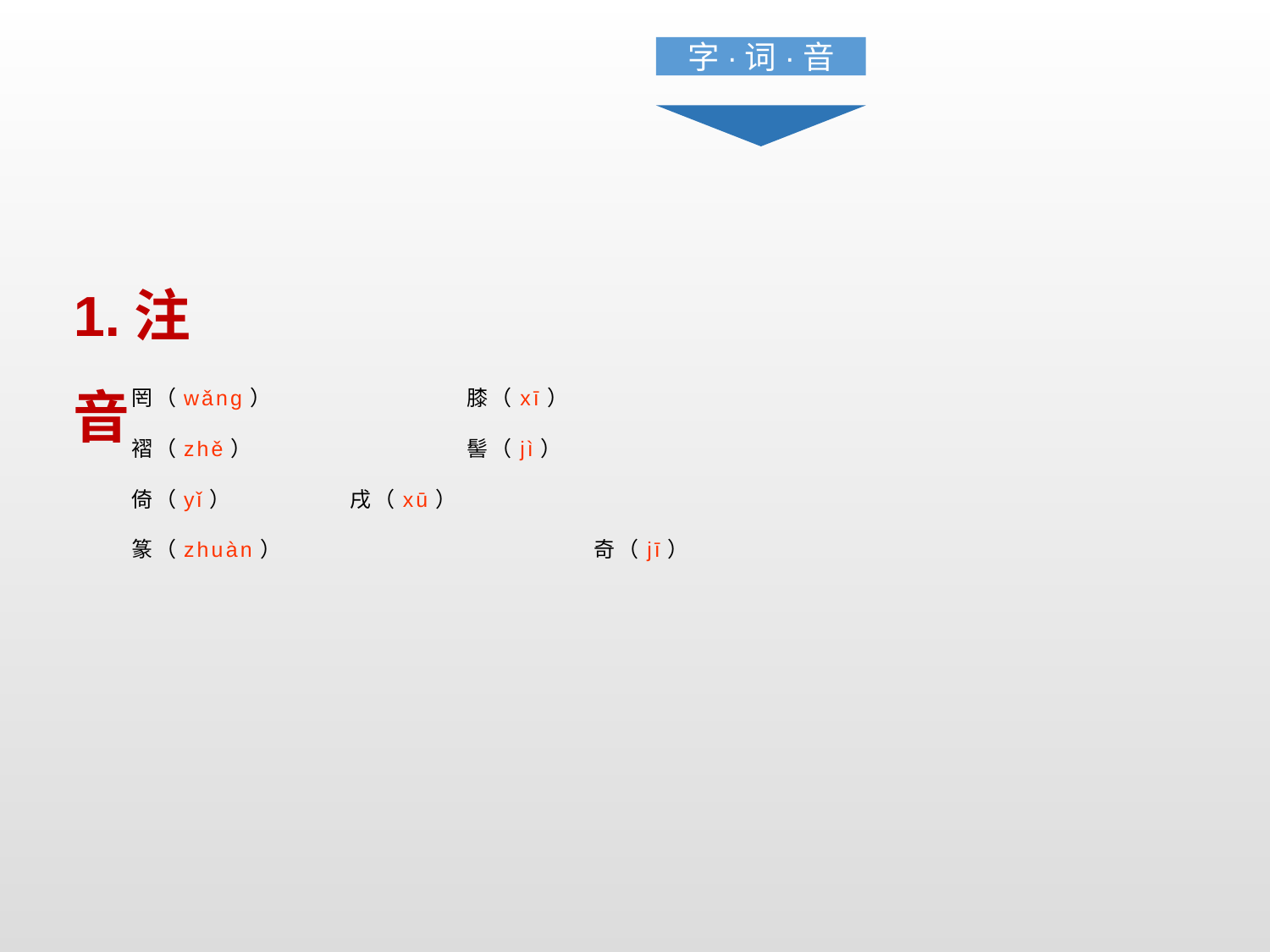

字·词·音

1.注音
罔（wǎnɡ）　	        膝（xī）
褶（zhě）　		        髻（jì）
倚（yǐ）                戌（xū）
篆（zhuàn）		        奇（jī）